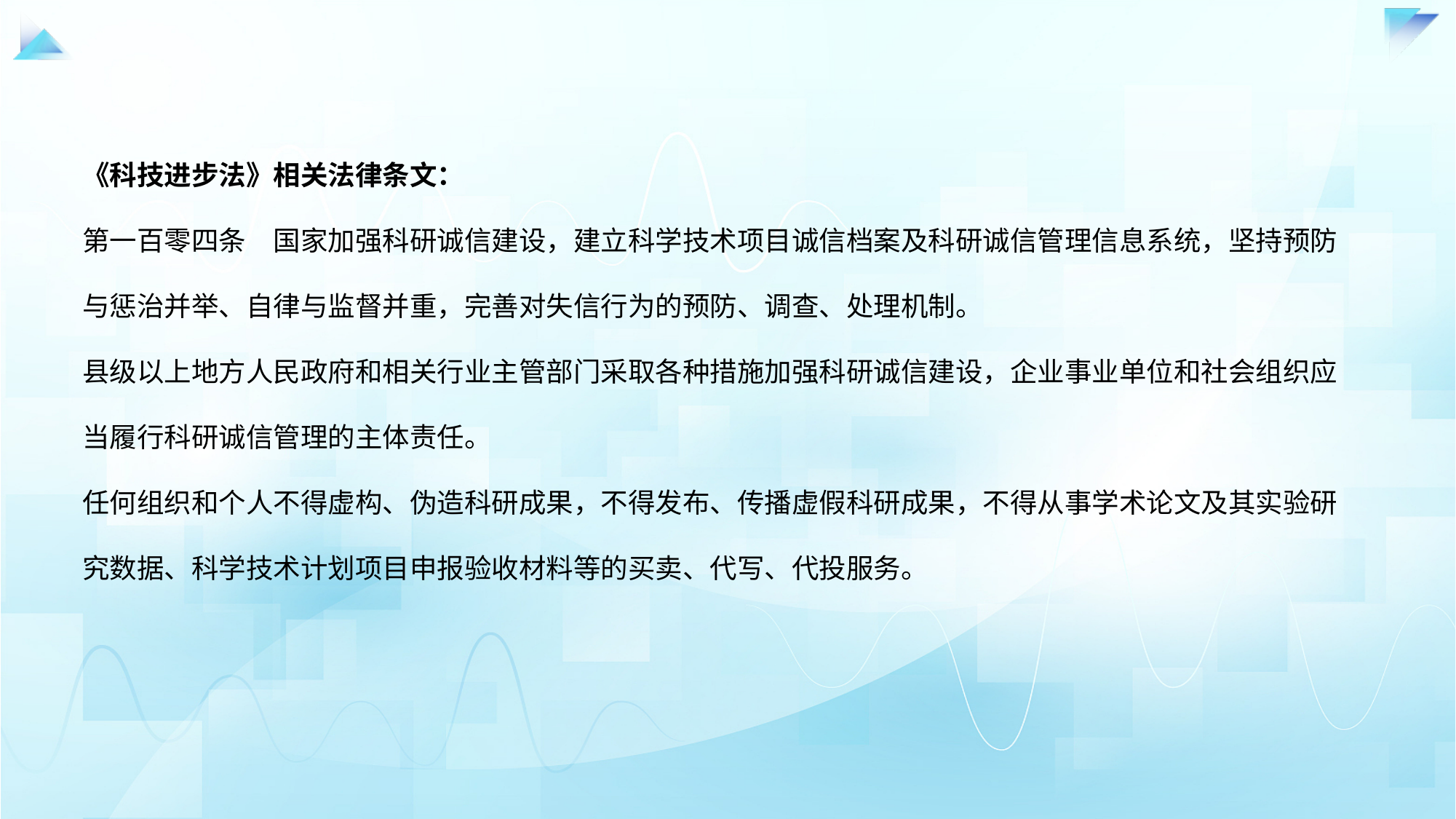

《科技进步法》相关法律条文：
第一百零四条　国家加强科研诚信建设，建立科学技术项目诚信档案及科研诚信管理信息系统，坚持预防与惩治并举、自律与监督并重，完善对失信行为的预防、调查、处理机制。
县级以上地方人民政府和相关行业主管部门采取各种措施加强科研诚信建设，企业事业单位和社会组织应当履行科研诚信管理的主体责任。
任何组织和个人不得虚构、伪造科研成果，不得发布、传播虚假科研成果，不得从事学术论文及其实验研究数据、科学技术计划项目申报验收材料等的买卖、代写、代投服务。